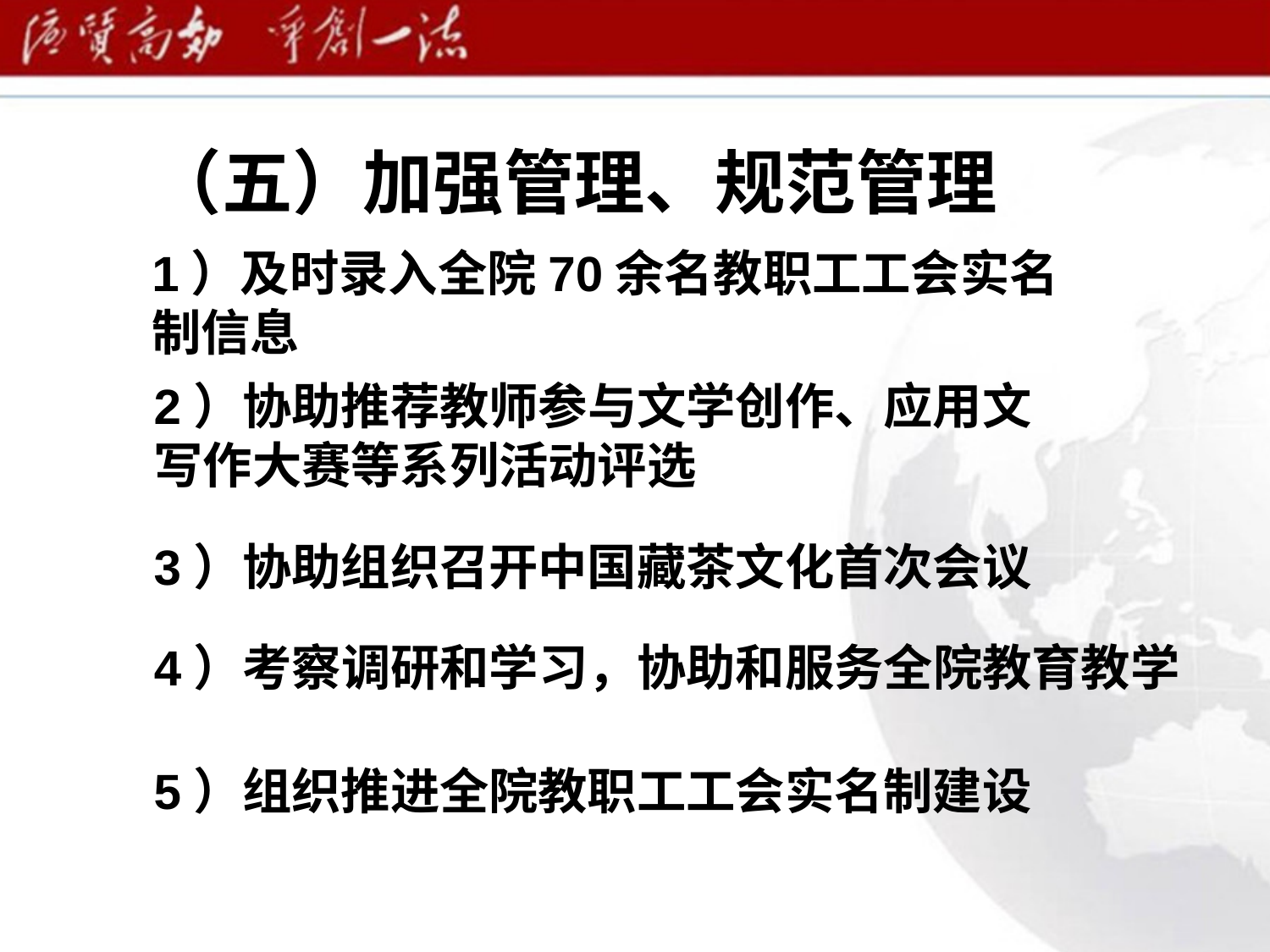

（五）加强管理、规范管理
1）及时录入全院70余名教职工工会实名制信息
2）协助推荐教师参与文学创作、应用文写作大赛等系列活动评选
3）协助组织召开中国藏茶文化首次会议
4）考察调研和学习，协助和服务全院教育教学
5）组织推进全院教职工工会实名制建设